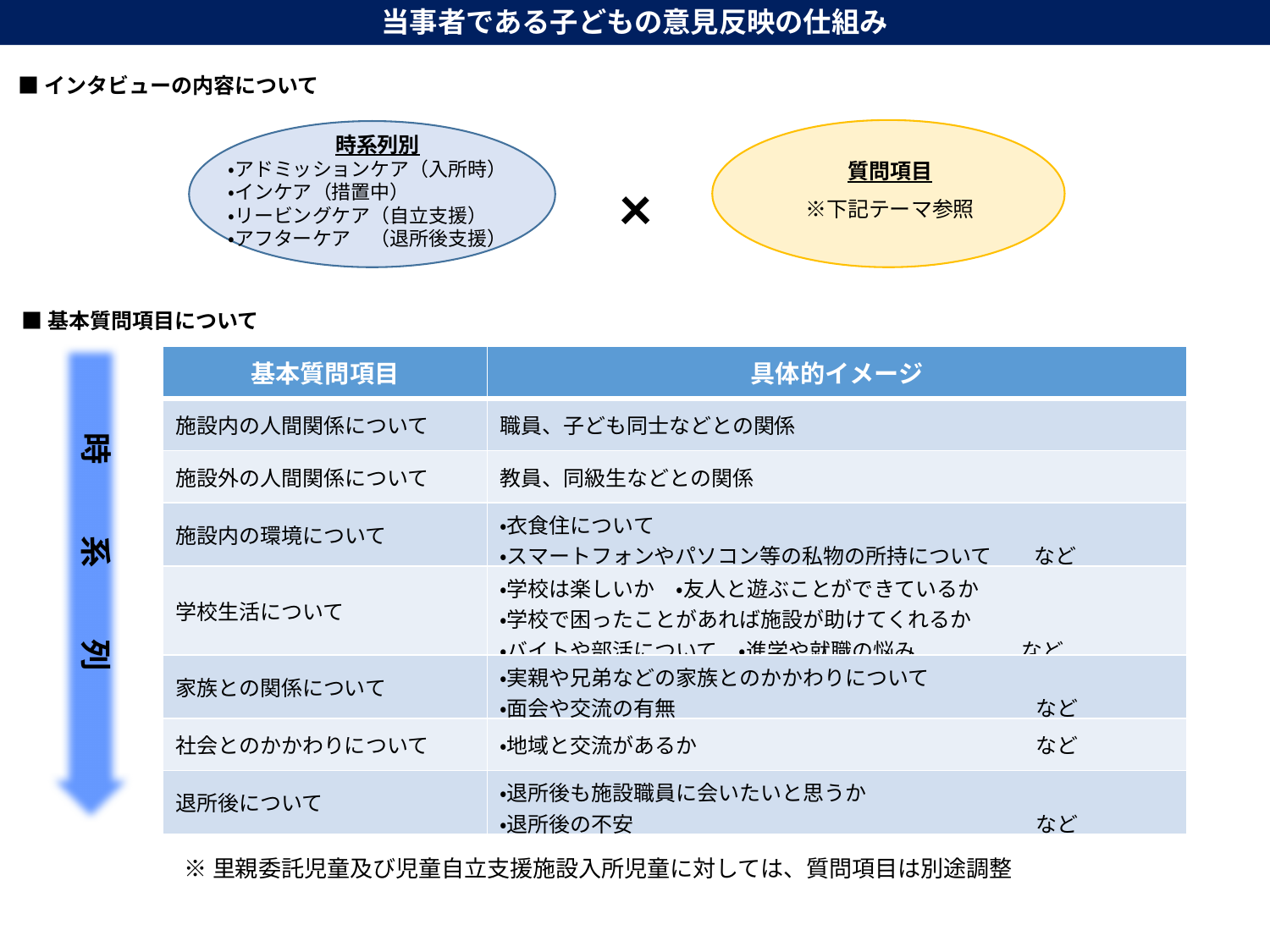

当事者である子どもの意見反映の仕組み
■インタビューの内容について

　　　　　 時系列別
・アドミッションケア（入所時）
・インケア（措置中）
・リービングケア（自立支援）
・アフターケア　（退所後支援）
　　　質問項目
　※下記テーマ参照
×
■基本質問項目について

| 基本質問項目 | 具体的イメージ |
| --- | --- |
| 施設内の人間関係について | 職員、子ども同士などとの関係 |
| 施設外の人間関係について | 教員、同級生などとの関係 |
| 施設内の環境について | ・衣食住について　 ・スマートフォンやパソコン等の私物の所持について　　など |
| 学校生活について | ・学校は楽しいか　・友人と遊ぶことができているか ・学校で困ったことがあれば施設が助けてくれるか　　 ・バイトや部活について　・進学や就職の悩み　　　　　など |
| 家族との関係について | ・実親や兄弟などの家族とのかかわりについて ・面会や交流の有無　　　　　　　　　　　　　　　　　など |
| 社会とのかかわりについて | ・地域と交流があるか　　　　　　　　　　　　　　　　など |
| 退所後について | ・退所後も施設職員に会いたいと思うか ・退所後の不安　　　　　　　　　　　　　　　　　　　など |
時　　系　　列
※里親委託児童及び児童自立支援施設入所児童に対しては、質問項目は別途調整